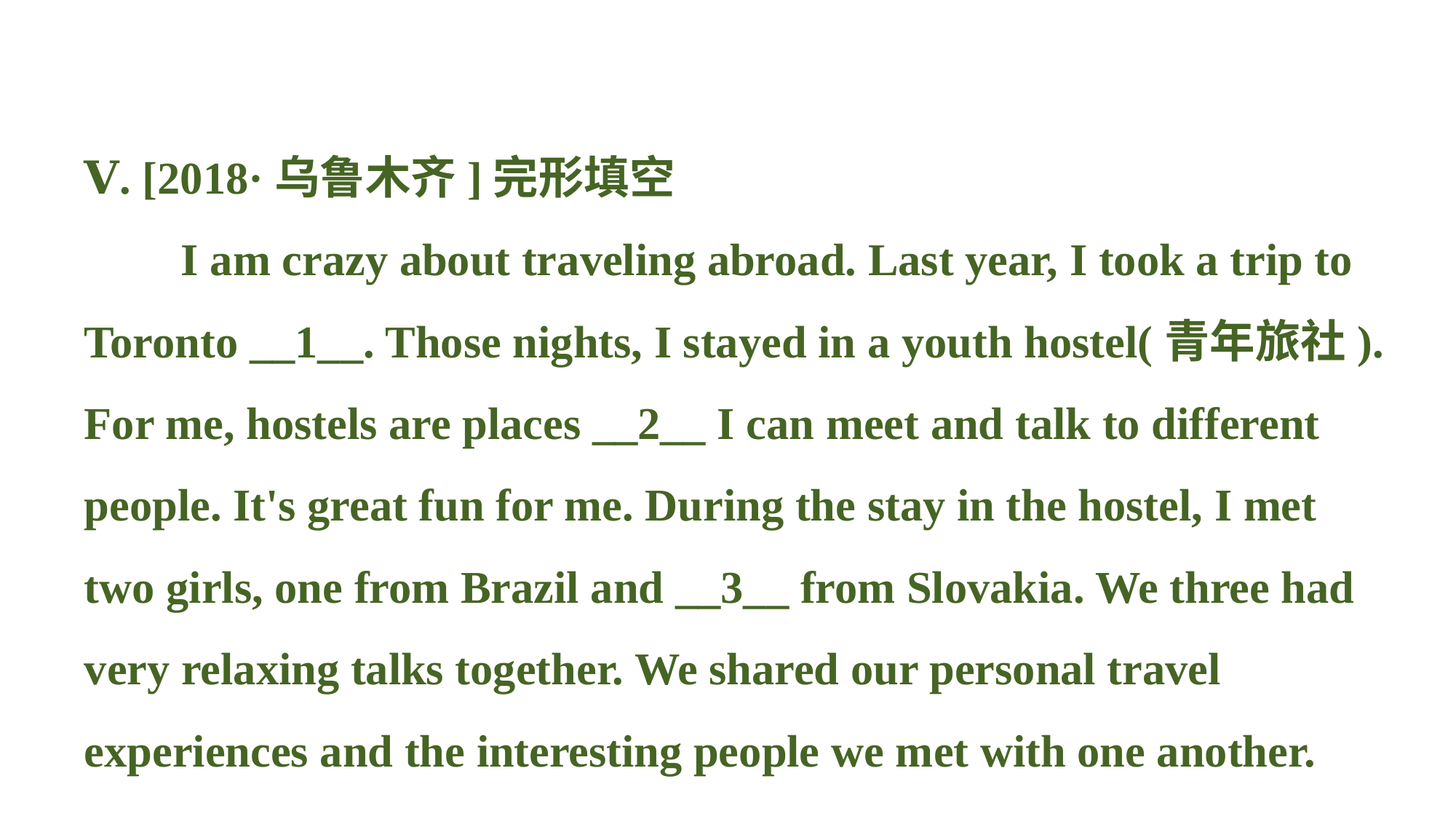

Ⅴ. [2018·乌鲁木齐]完形填空
I am crazy about traveling abroad. Last year, I took a trip to Toronto __1__. Those nights, I stayed in a youth hostel(青年旅社). For me, hostels are places __2__ I can meet and talk to different people. It's great fun for me. During the stay in the hostel, I met two girls, one from Brazil and __3__ from Slovakia. We three had very relaxing talks together. We shared our personal travel experiences and the interesting people we met with one another.